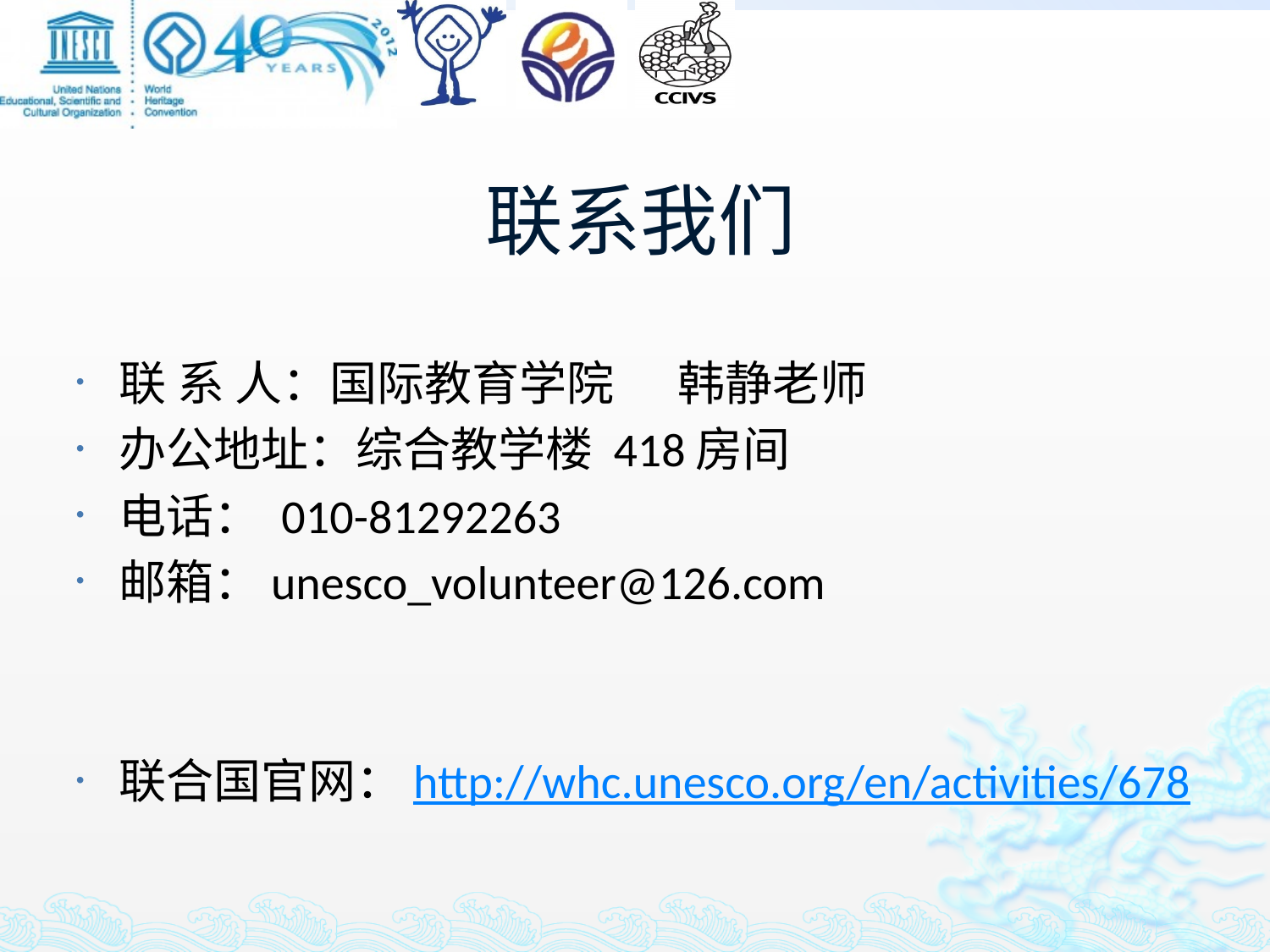

# 联系我们
联 系 人：国际教育学院      韩静老师
办公地址：综合教学楼 418房间
电话： 010-81292263
邮箱：unesco_volunteer@126.com

联合国官网：http://whc.unesco.org/en/activities/678